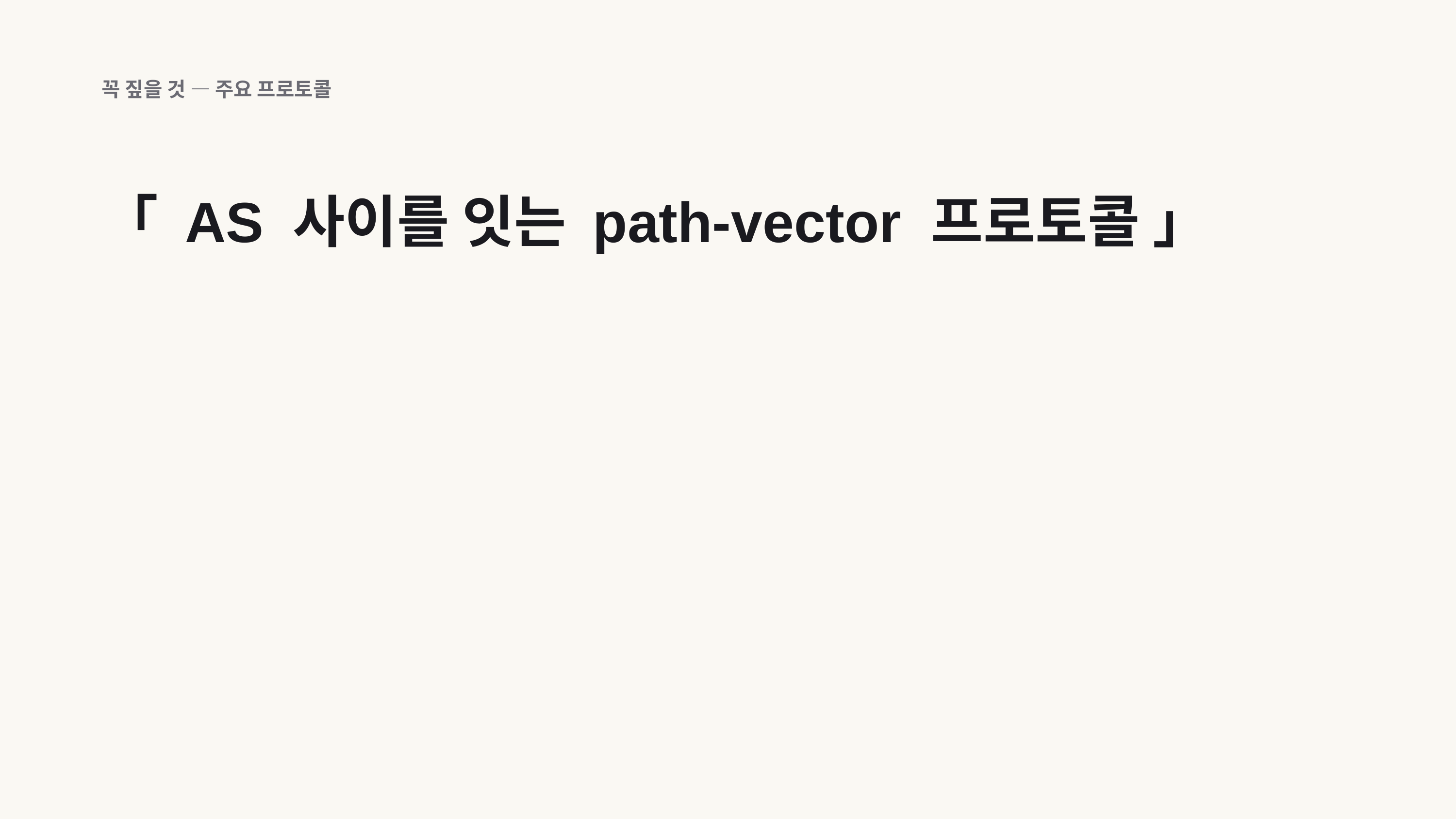

꼭 짚을 것 — 주요 프로토콜
「 AS 사이를 잇는 path-vector 프로토콜 」